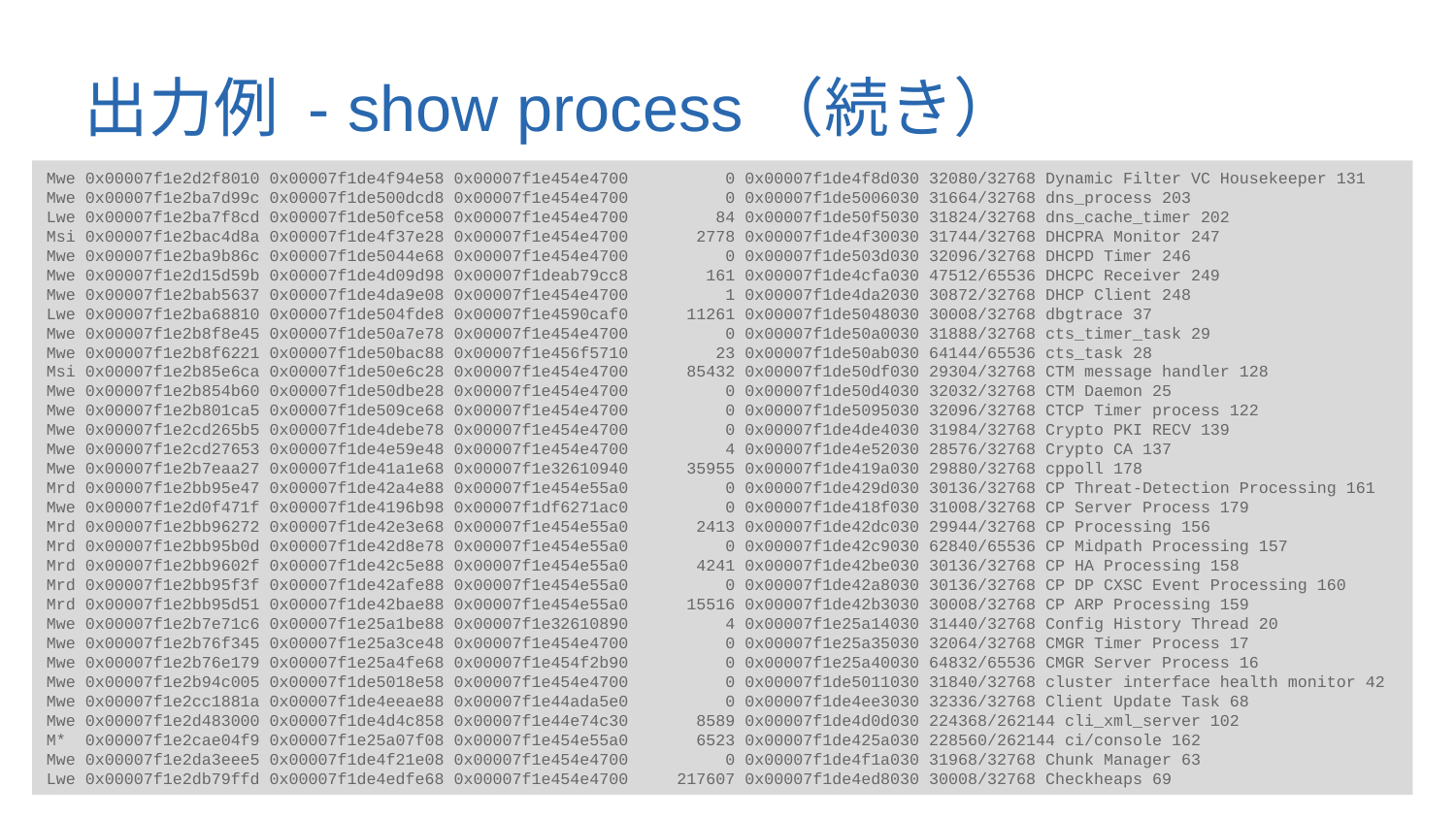

# 出力例 - show process（続き）
Mwe 0x00007f1e2d2f8010 0x00007f1de4f94e58 0x00007f1e454e4700          0 0x00007f1de4f8d030 32080/32768 Dynamic Filter VC Housekeeper 131
Mwe 0x00007f1e2ba7d99c 0x00007f1de500dcd8 0x00007f1e454e4700          0 0x00007f1de5006030 31664/32768 dns_process 203
Lwe 0x00007f1e2ba7f8cd 0x00007f1de50fce58 0x00007f1e454e4700         84 0x00007f1de50f5030 31824/32768 dns_cache_timer 202
Msi 0x00007f1e2bac4d8a 0x00007f1de4f37e28 0x00007f1e454e4700       2778 0x00007f1de4f30030 31744/32768 DHCPRA Monitor 247
Mwe 0x00007f1e2ba9b86c 0x00007f1de5044e68 0x00007f1e454e4700          0 0x00007f1de503d030 32096/32768 DHCPD Timer 246
Mwe 0x00007f1e2d15d59b 0x00007f1de4d09d98 0x00007f1deab79cc8        161 0x00007f1de4cfa030 47512/65536 DHCPC Receiver 249
Mwe 0x00007f1e2bab5637 0x00007f1de4da9e08 0x00007f1e454e4700          1 0x00007f1de4da2030 30872/32768 DHCP Client 248
Lwe 0x00007f1e2ba68810 0x00007f1de504fde8 0x00007f1e4590caf0      11261 0x00007f1de5048030 30008/32768 dbgtrace 37
Mwe 0x00007f1e2b8f8e45 0x00007f1de50a7e78 0x00007f1e454e4700          0 0x00007f1de50a0030 31888/32768 cts_timer_task 29
Mwe 0x00007f1e2b8f6221 0x00007f1de50bac88 0x00007f1e456f5710         23 0x00007f1de50ab030 64144/65536 cts_task 28
Msi 0x00007f1e2b85e6ca 0x00007f1de50e6c28 0x00007f1e454e4700      85432 0x00007f1de50df030 29304/32768 CTM message handler 128
Mwe 0x00007f1e2b854b60 0x00007f1de50dbe28 0x00007f1e454e4700          0 0x00007f1de50d4030 32032/32768 CTM Daemon 25
Mwe 0x00007f1e2b801ca5 0x00007f1de509ce68 0x00007f1e454e4700          0 0x00007f1de5095030 32096/32768 CTCP Timer process 122
Mwe 0x00007f1e2cd265b5 0x00007f1de4debe78 0x00007f1e454e4700          0 0x00007f1de4de4030 31984/32768 Crypto PKI RECV 139
Mwe 0x00007f1e2cd27653 0x00007f1de4e59e48 0x00007f1e454e4700          4 0x00007f1de4e52030 28576/32768 Crypto CA 137
Mwe 0x00007f1e2b7eaa27 0x00007f1de41a1e68 0x00007f1e32610940      35955 0x00007f1de419a030 29880/32768 cppoll 178
Mrd 0x00007f1e2bb95e47 0x00007f1de42a4e88 0x00007f1e454e55a0          0 0x00007f1de429d030 30136/32768 CP Threat-Detection Processing 161
Mwe 0x00007f1e2d0f471f 0x00007f1de4196b98 0x00007f1df6271ac0          0 0x00007f1de418f030 31008/32768 CP Server Process 179
Mrd 0x00007f1e2bb96272 0x00007f1de42e3e68 0x00007f1e454e55a0       2413 0x00007f1de42dc030 29944/32768 CP Processing 156
Mrd 0x00007f1e2bb95b0d 0x00007f1de42d8e78 0x00007f1e454e55a0          0 0x00007f1de42c9030 62840/65536 CP Midpath Processing 157
Mrd 0x00007f1e2bb9602f 0x00007f1de42c5e88 0x00007f1e454e55a0       4241 0x00007f1de42be030 30136/32768 CP HA Processing 158
Mrd 0x00007f1e2bb95f3f 0x00007f1de42afe88 0x00007f1e454e55a0          0 0x00007f1de42a8030 30136/32768 CP DP CXSC Event Processing 160
Mrd 0x00007f1e2bb95d51 0x00007f1de42bae88 0x00007f1e454e55a0      15516 0x00007f1de42b3030 30008/32768 CP ARP Processing 159
Mwe 0x00007f1e2b7e71c6 0x00007f1e25a1be88 0x00007f1e32610890          4 0x00007f1e25a14030 31440/32768 Config History Thread 20
Mwe 0x00007f1e2b76f345 0x00007f1e25a3ce48 0x00007f1e454e4700          0 0x00007f1e25a35030 32064/32768 CMGR Timer Process 17
Mwe 0x00007f1e2b76e179 0x00007f1e25a4fe68 0x00007f1e454f2b90          0 0x00007f1e25a40030 64832/65536 CMGR Server Process 16
Mwe 0x00007f1e2b94c005 0x00007f1de5018e58 0x00007f1e454e4700          0 0x00007f1de5011030 31840/32768 cluster interface health monitor 42
Mwe 0x00007f1e2cc1881a 0x00007f1de4eeae88 0x00007f1e44ada5e0          0 0x00007f1de4ee3030 32336/32768 Client Update Task 68
Mwe 0x00007f1e2d483000 0x00007f1de4d4c858 0x00007f1e44e74c30       8589 0x00007f1de4d0d030 224368/262144 cli_xml_server 102
M*  0x00007f1e2cae04f9 0x00007f1e25a07f08 0x00007f1e454e55a0       6523 0x00007f1de425a030 228560/262144 ci/console 162
Mwe 0x00007f1e2da3eee5 0x00007f1de4f21e08 0x00007f1e454e4700          0 0x00007f1de4f1a030 31968/32768 Chunk Manager 63
Lwe 0x00007f1e2db79ffd 0x00007f1de4edfe68 0x00007f1e454e4700     217607 0x00007f1de4ed8030 30008/32768 Checkheaps 69